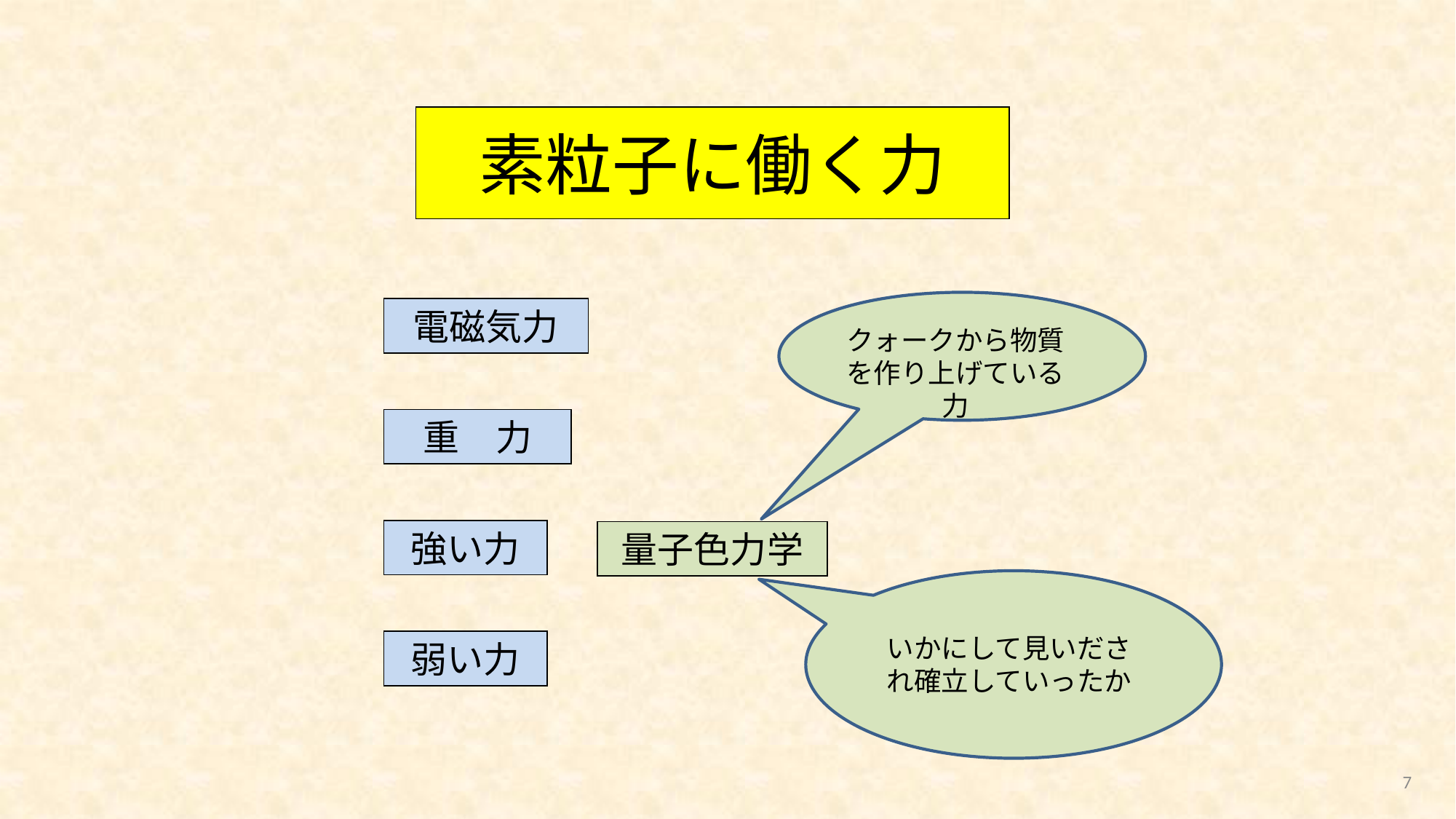

# 素粒子に働く力

電磁気力
クォークから物質を作り上げている力
重　力
強い力
量子色力学

いかにして見いだされ確立していったか
弱い力
7